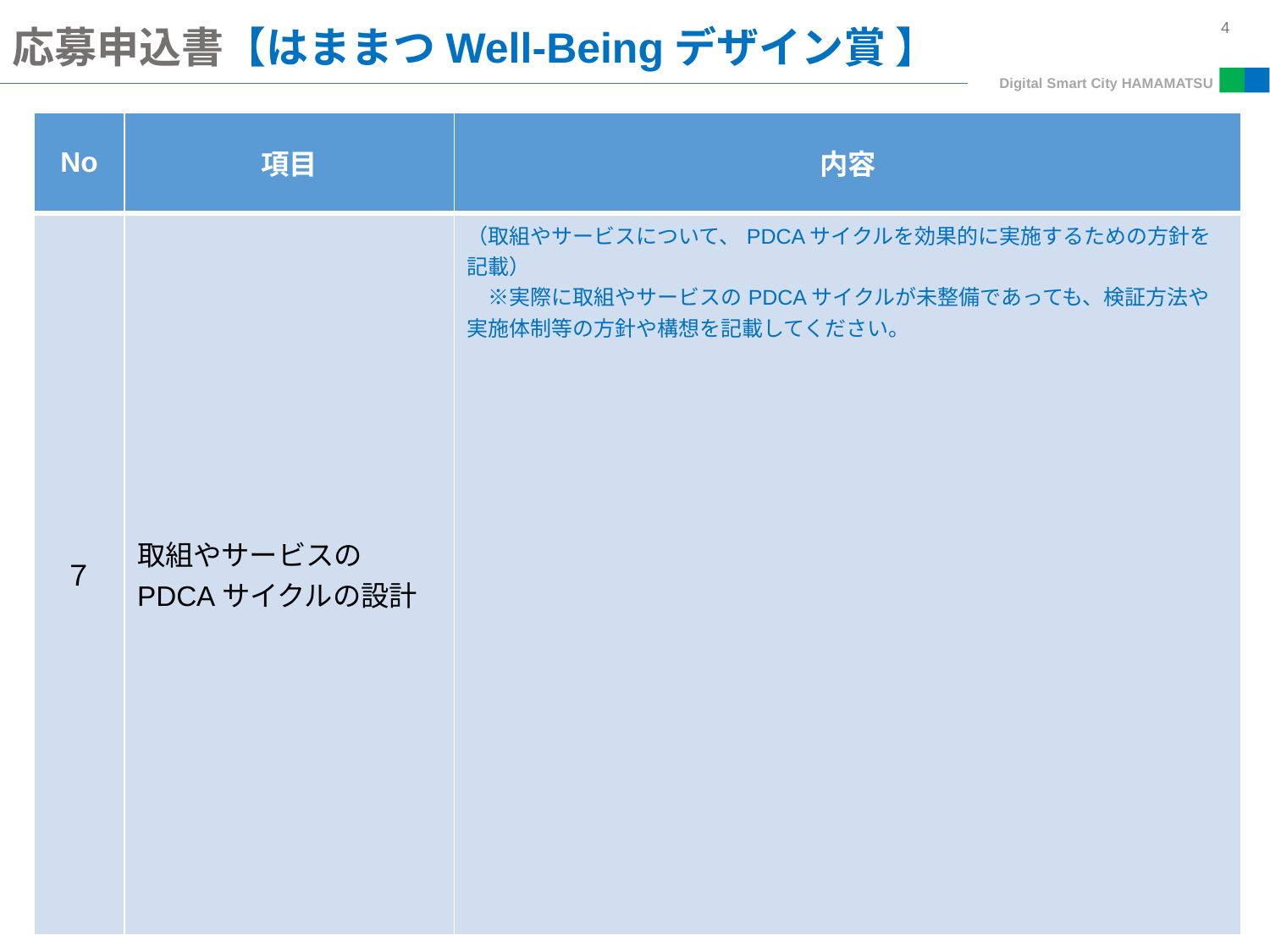

応募申込書【はままつWell-Beingデザイン賞 】
| No | 項目 | 内容 |
| --- | --- | --- |
| ７ | 取組やサービスの PDCAサイクルの設計 | （取組やサービスについて、PDCAサイクルを効果的に実施するための方針を記載） 　※実際に取組やサービスのPDCAサイクルが未整備であっても、検証方法や実施体制等の方針や構想を記載してください。 |